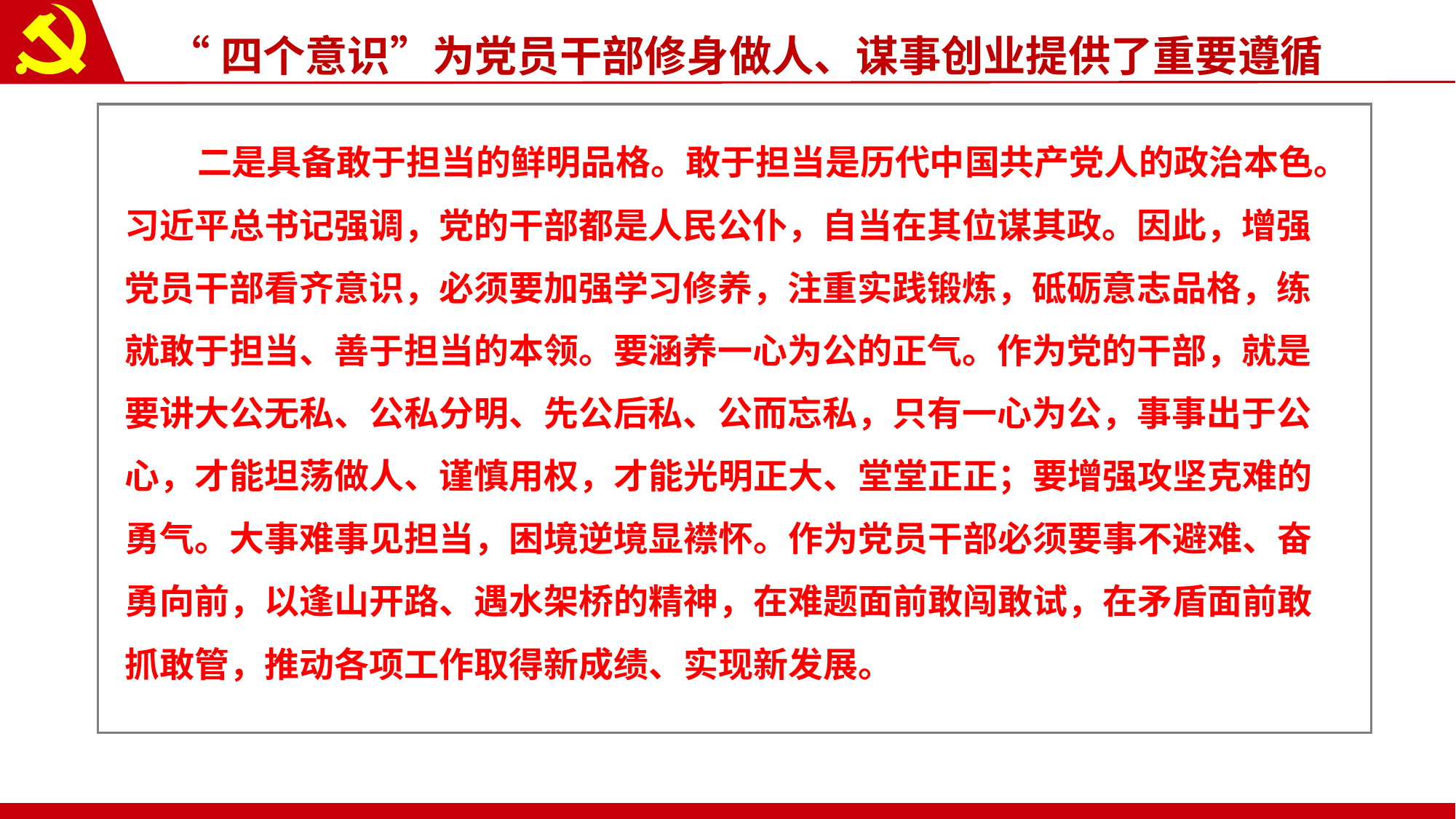

“四个意识”为党员干部修身做人、谋事创业提供了重要遵循

        二是具备敢于担当的鲜明品格。敢于担当是历代中国共产党人的政治本色。习近平总书记强调，党的干部都是人民公仆，自当在其位谋其政。因此，增强党员干部看齐意识，必须要加强学习修养，注重实践锻炼，砥砺意志品格，练就敢于担当、善于担当的本领。要涵养一心为公的正气。作为党的干部，就是要讲大公无私、公私分明、先公后私、公而忘私，只有一心为公，事事出于公心，才能坦荡做人、谨慎用权，才能光明正大、堂堂正正；要增强攻坚克难的勇气。大事难事见担当，困境逆境显襟怀。作为党员干部必须要事不避难、奋勇向前，以逢山开路、遇水架桥的精神，在难题面前敢闯敢试，在矛盾面前敢抓敢管，推动各项工作取得新成绩、实现新发展。